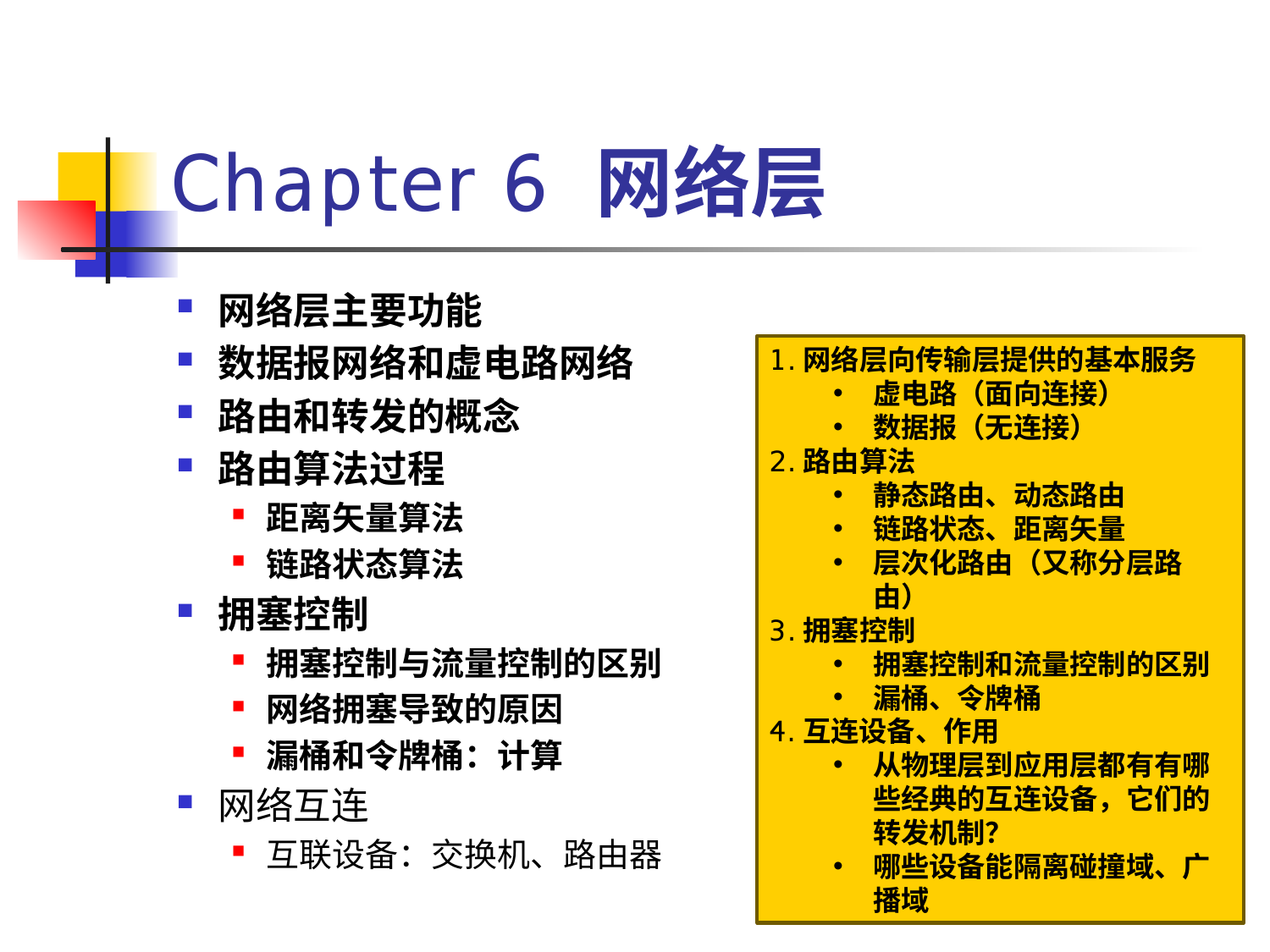

# Chapter 6 网络层
网络层主要功能
数据报网络和虚电路网络
路由和转发的概念
路由算法过程
距离矢量算法
链路状态算法
拥塞控制
拥塞控制与流量控制的区别
网络拥塞导致的原因
漏桶和令牌桶：计算
网络互连
互联设备：交换机、路由器

1.网络层向传输层提供的基本服务
虚电路（面向连接）
数据报（无连接）
2.路由算法
静态路由、动态路由
链路状态、距离矢量
层次化路由（又称分层路由）
3.拥塞控制
拥塞控制和流量控制的区别
漏桶、令牌桶
4.互连设备、作用
从物理层到应用层都有有哪些经典的互连设备，它们的转发机制？
哪些设备能隔离碰撞域、广播域